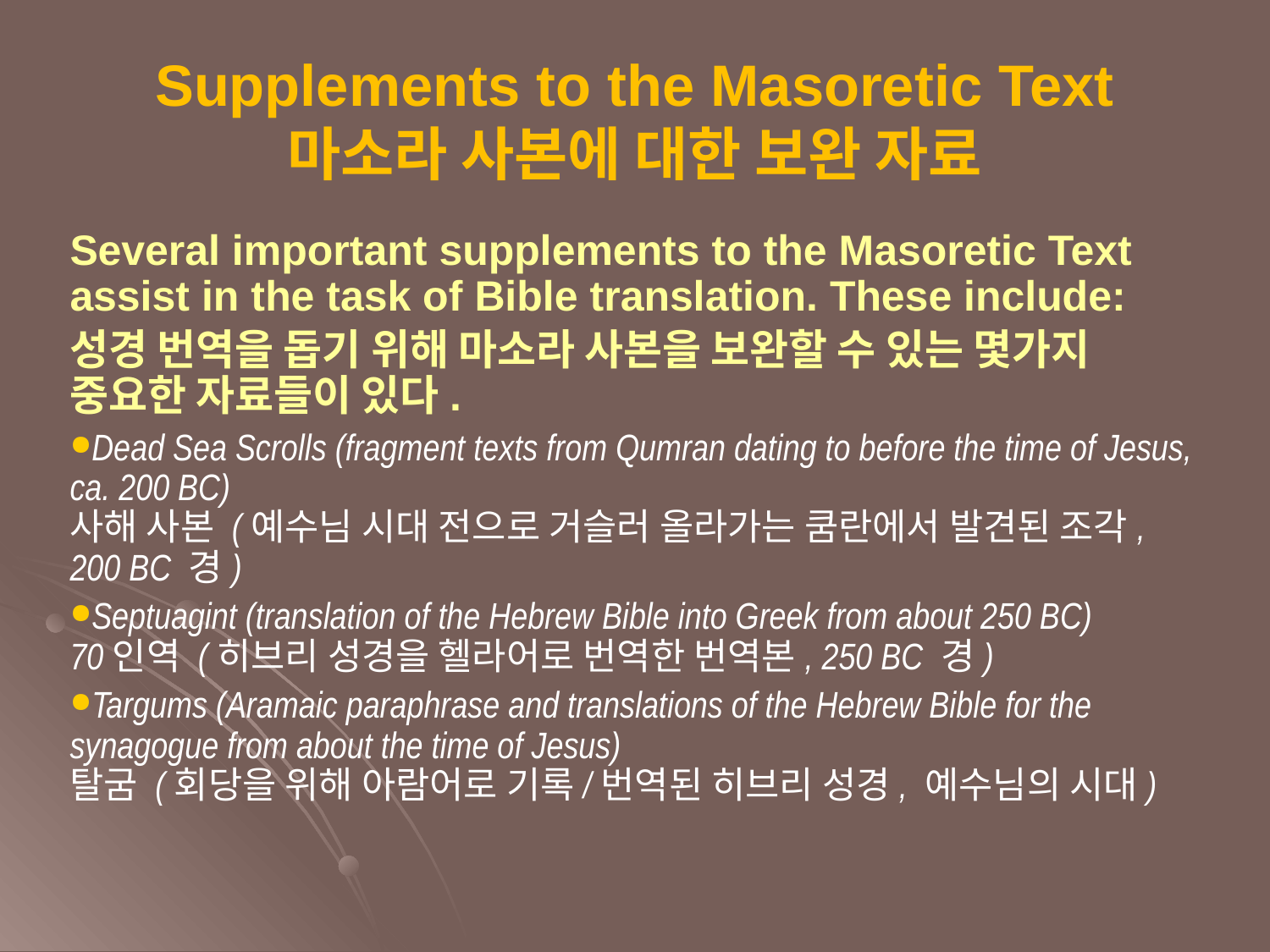

Supplements to the Masoretic Text
마소라 사본에 대한 보완 자료
Several important supplements to the Masoretic Text assist in the task of Bible translation. These include:
성경 번역을 돕기 위해 마소라 사본을 보완할 수 있는 몇가지 중요한 자료들이 있다.
Dead Sea Scrolls (fragment texts from Qumran dating to before the time of Jesus, ca. 200 BC)
사해 사본 (예수님 시대 전으로 거슬러 올라가는 쿰란에서 발견된 조각, 200 BC 경)
Septuagint (translation of the Hebrew Bible into Greek from about 250 BC)
70인역 (히브리 성경을 헬라어로 번역한 번역본, 250 BC 경)
Targums (Aramaic paraphrase and translations of the Hebrew Bible for the synagogue from about the time of Jesus)
탈굼 (회당을 위해 아람어로 기록/번역된 히브리 성경, 예수님의 시대)